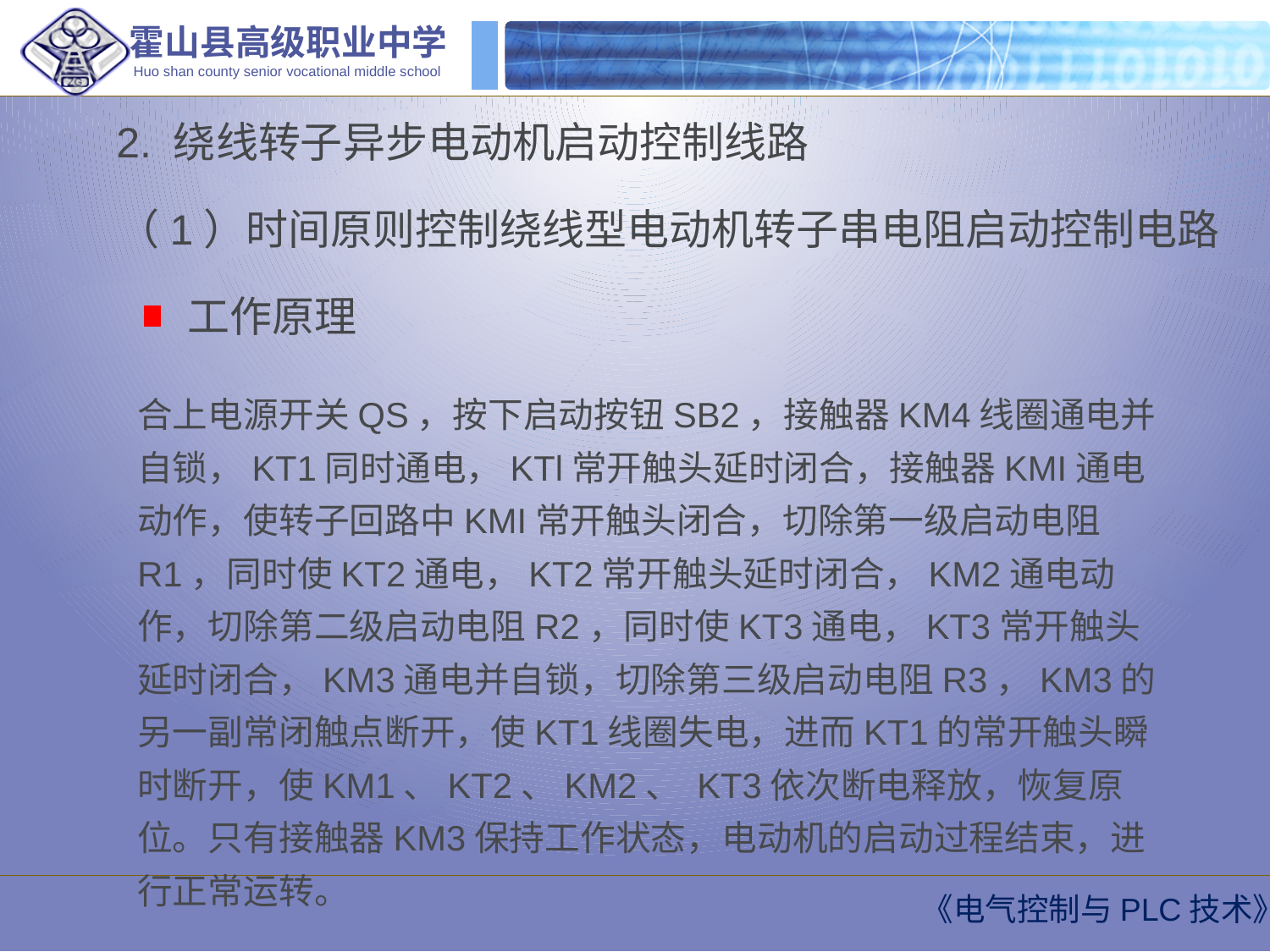

2. 绕线转子异步电动机启动控制线路
（1）时间原则控制绕线型电动机转子串电阻启动控制电路
工作原理

合上电源开关QS，按下启动按钮SB2，接触器KM4线圈通电并自锁，KT1同时通电，KTl常开触头延时闭合，接触器KMI通电动作，使转子回路中KMI常开触头闭合，切除第一级启动电阻R1，同时使KT2通电，KT2常开触头延时闭合，KM2通电动作，切除第二级启动电阻R2，同时使KT3通电，KT3常开触头延时闭合，KM3通电并自锁，切除第三级启动电阻R3，KM3的另一副常闭触点断开，使KT1线圈失电，进而KT1的常开触头瞬时断开，使KM1、KT2、KM2、 KT3依次断电释放，恢复原位。只有接触器KM3保持工作状态，电动机的启动过程结束，进行正常运转。